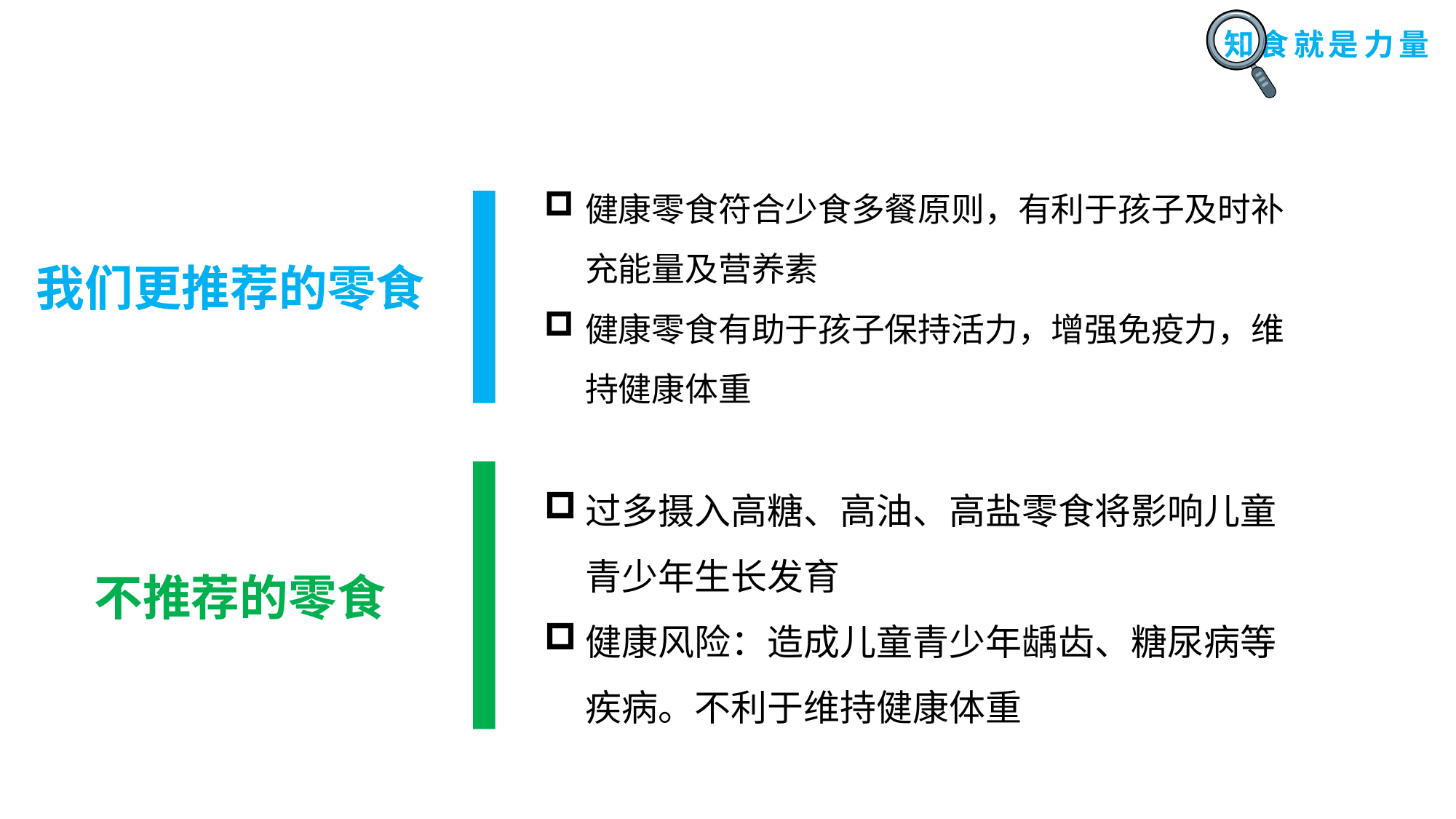

健康零食符合少食多餐原则，有利于孩子及时补充能量及营养素
健康零食有助于孩子保持活力，增强免疫力，维持健康体重

我们更推荐的零食

过多摄入高糖、高油、高盐零食将影响儿童青少年生长发育
健康风险：造成儿童青少年龋齿、糖尿病等疾病。不利于维持健康体重
不推荐的零食